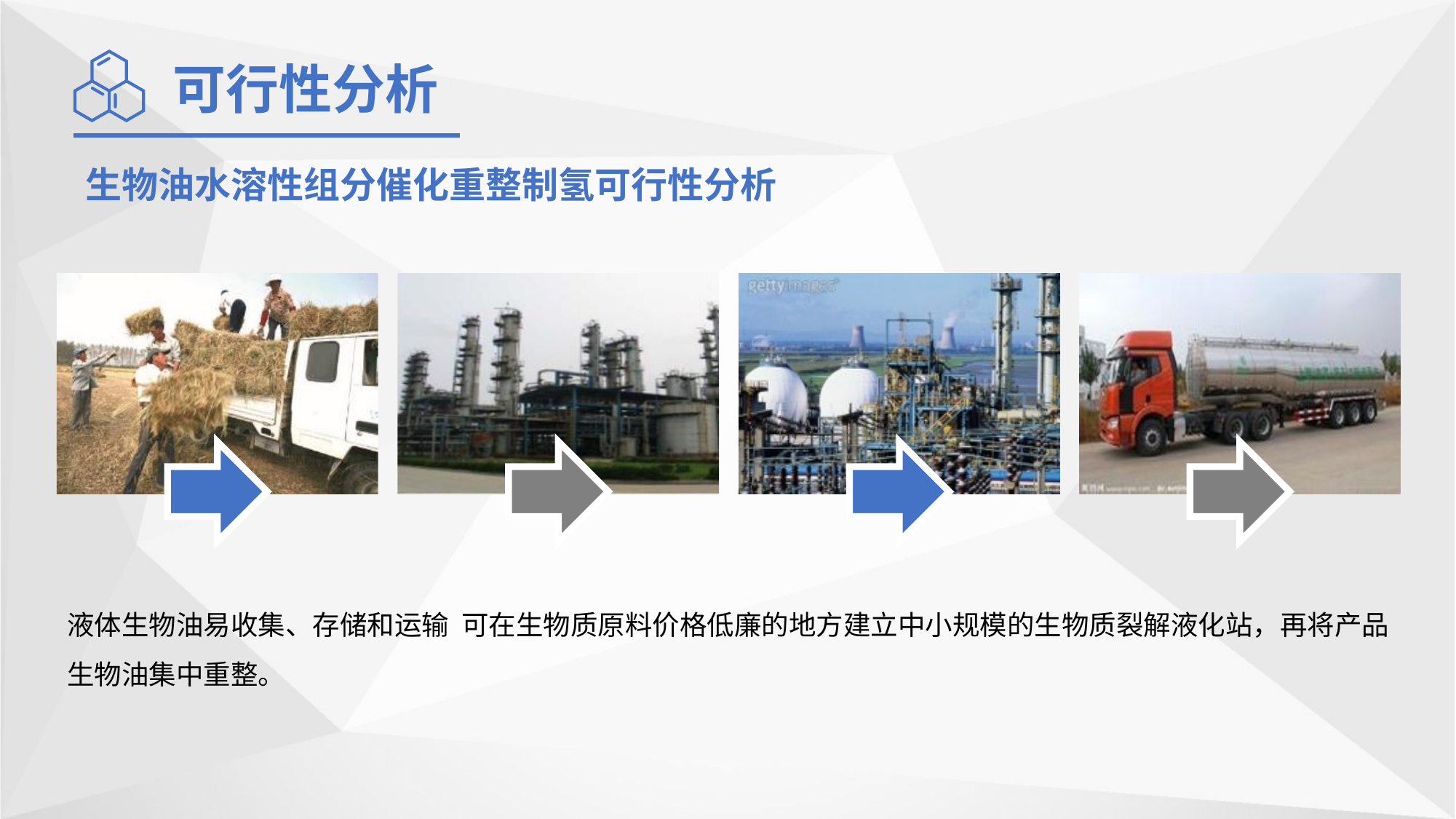

可行性分析
生物油水溶性组分催化重整制氢可行性分析

液体生物油易收集、存储和运输  可在生物质原料价格低廉的地方建立中小规模的生物质裂解液化站，再将产品生物油集中重整。